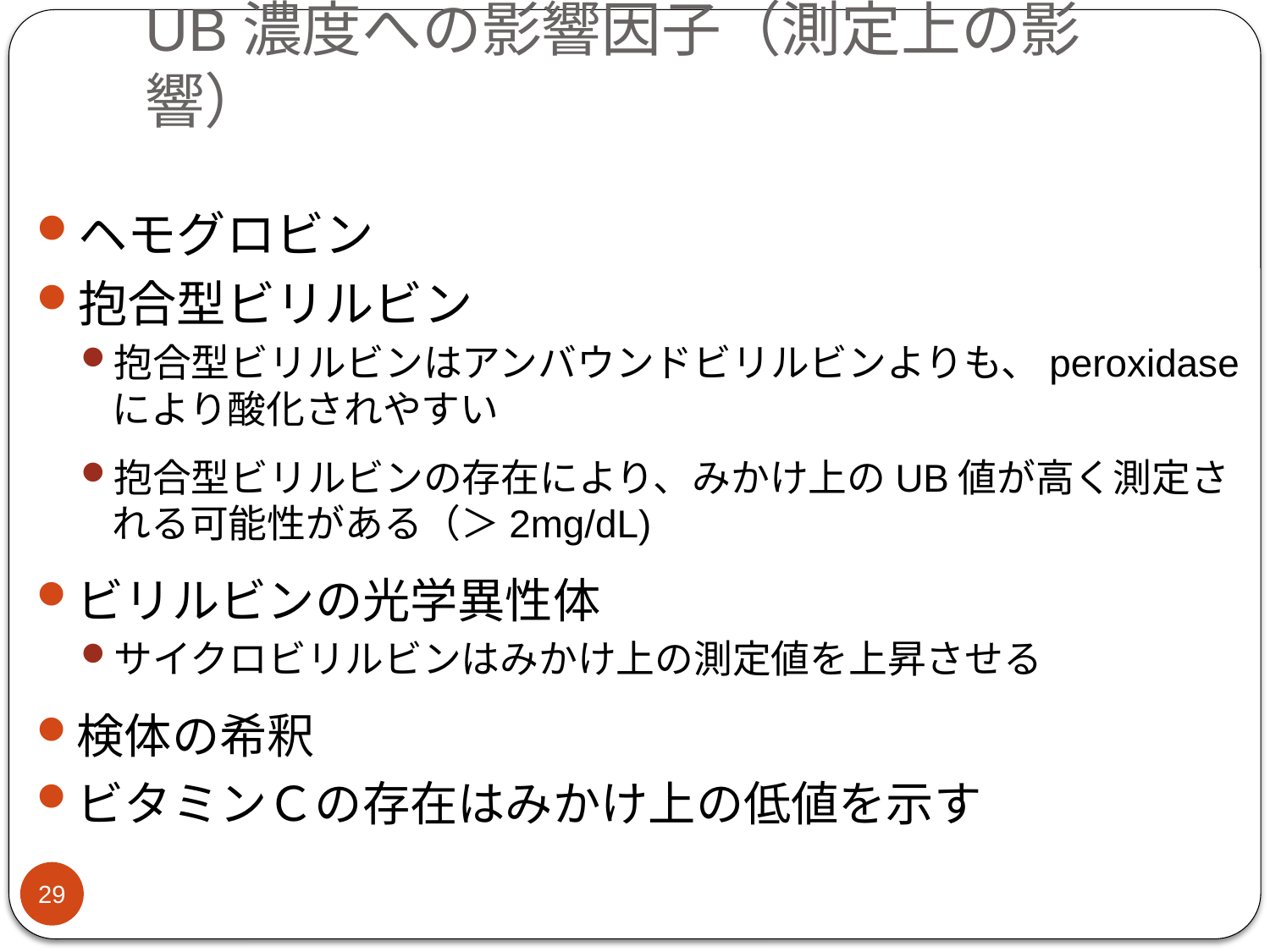

# UB濃度への影響因子（測定上の影響）
ヘモグロビン
抱合型ビリルビン
抱合型ビリルビンはアンバウンドビリルビンよりも、peroxidaseにより酸化されやすい
抱合型ビリルビンの存在により、みかけ上のUB値が高く測定される可能性がある（＞2mg/dL)
ビリルビンの光学異性体
サイクロビリルビンはみかけ上の測定値を上昇させる
検体の希釈
ビタミンＣの存在はみかけ上の低値を示す

29